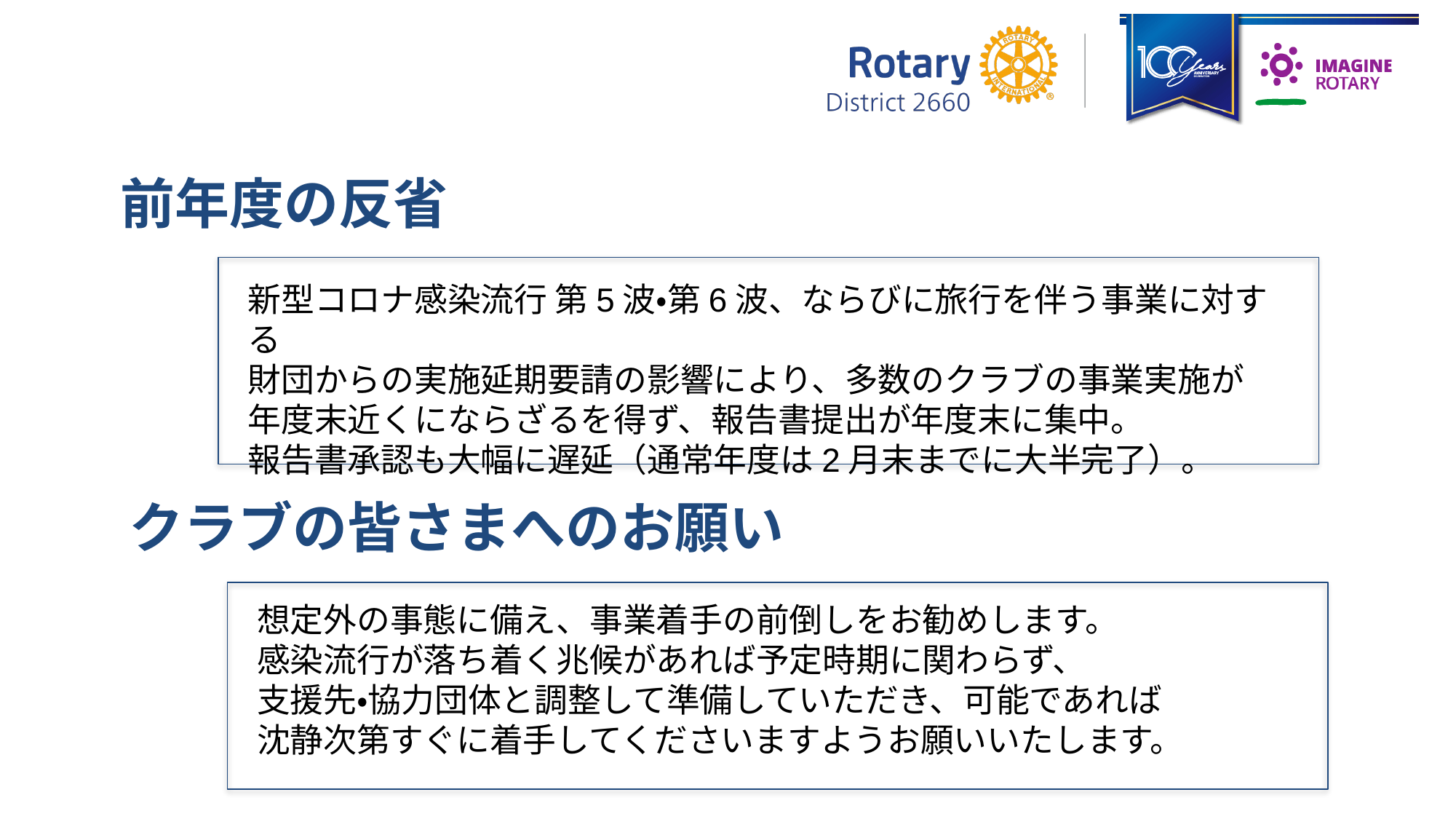

前年度の反省

新型コロナ感染流行 第5波・第6波、ならびに旅行を伴う事業に対する
財団からの実施延期要請の影響により、多数のクラブの事業実施が
年度末近くにならざるを得ず、報告書提出が年度末に集中。
報告書承認も大幅に遅延（通常年度は2月末までに大半完了）。
クラブの皆さまへのお願い

想定外の事態に備え、事業着手の前倒しをお勧めします。
感染流行が落ち着く兆候があれば予定時期に関わらず、
支援先・協力団体と調整して準備していただき、可能であれば
沈静次第すぐに着手してくださいますようお願いいたします。